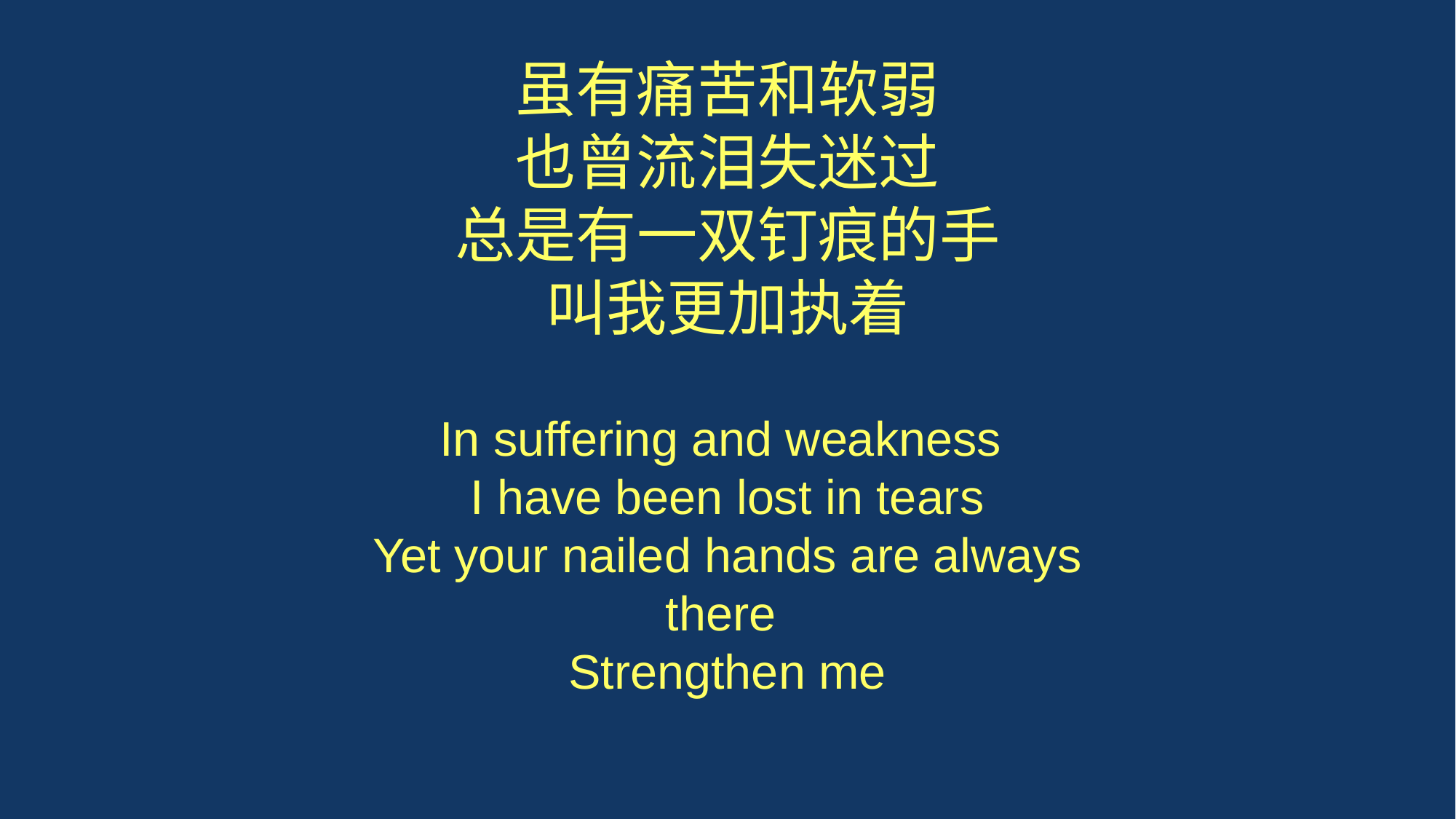

虽有痛苦和软弱
也曾流泪失迷过
总是有一双钉痕的手
叫我更加执着

In suffering and weakness
I have been lost in tears
Yet your nailed hands are always there
Strengthen me